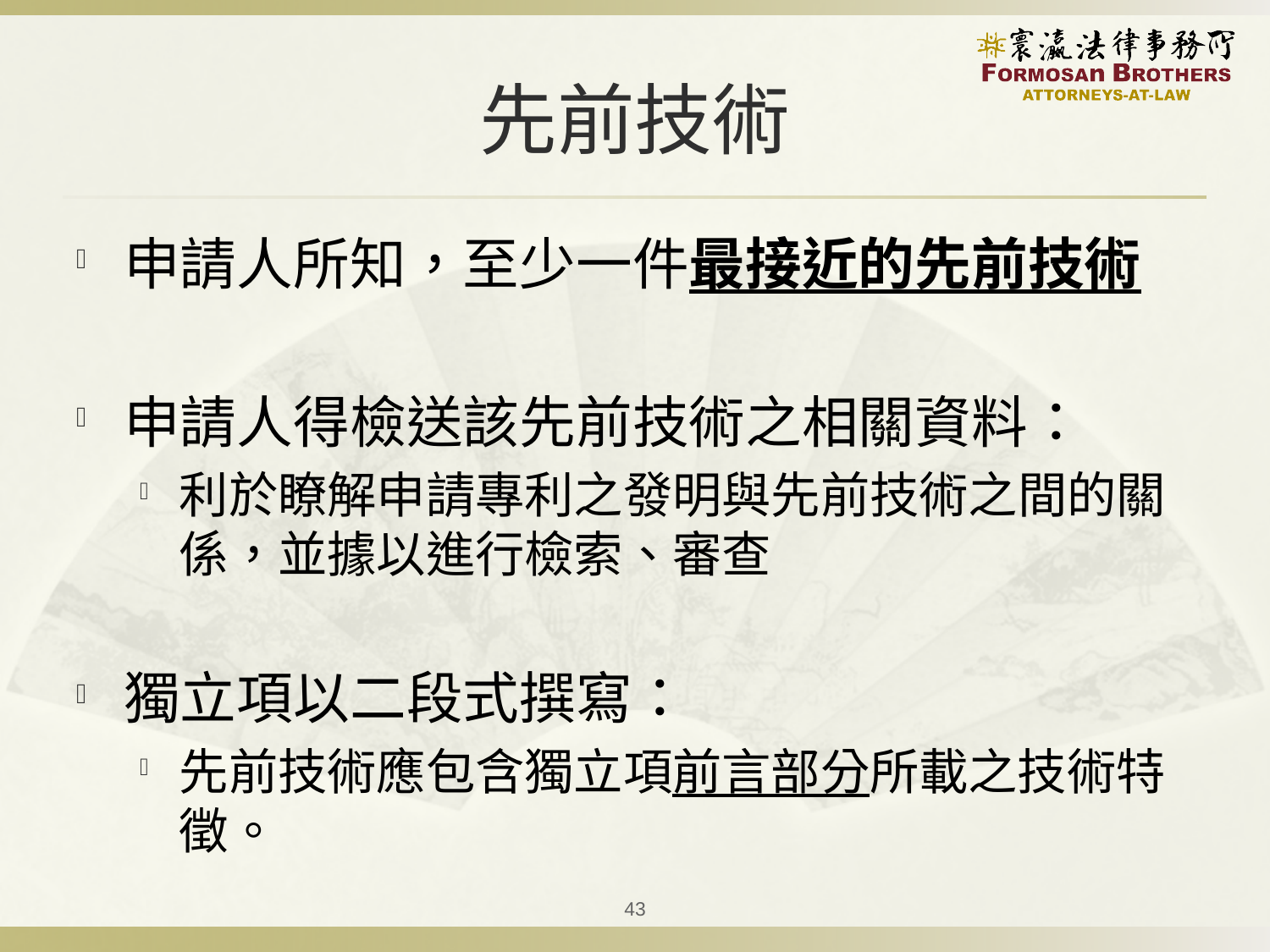

# 先前技術
申請人所知，至少一件最接近的先前技術

申請人得檢送該先前技術之相關資料：
利於瞭解申請專利之發明與先前技術之間的關係，並據以進行檢索、審查

獨立項以二段式撰寫：
先前技術應包含獨立項前言部分所載之技術特徵。
43